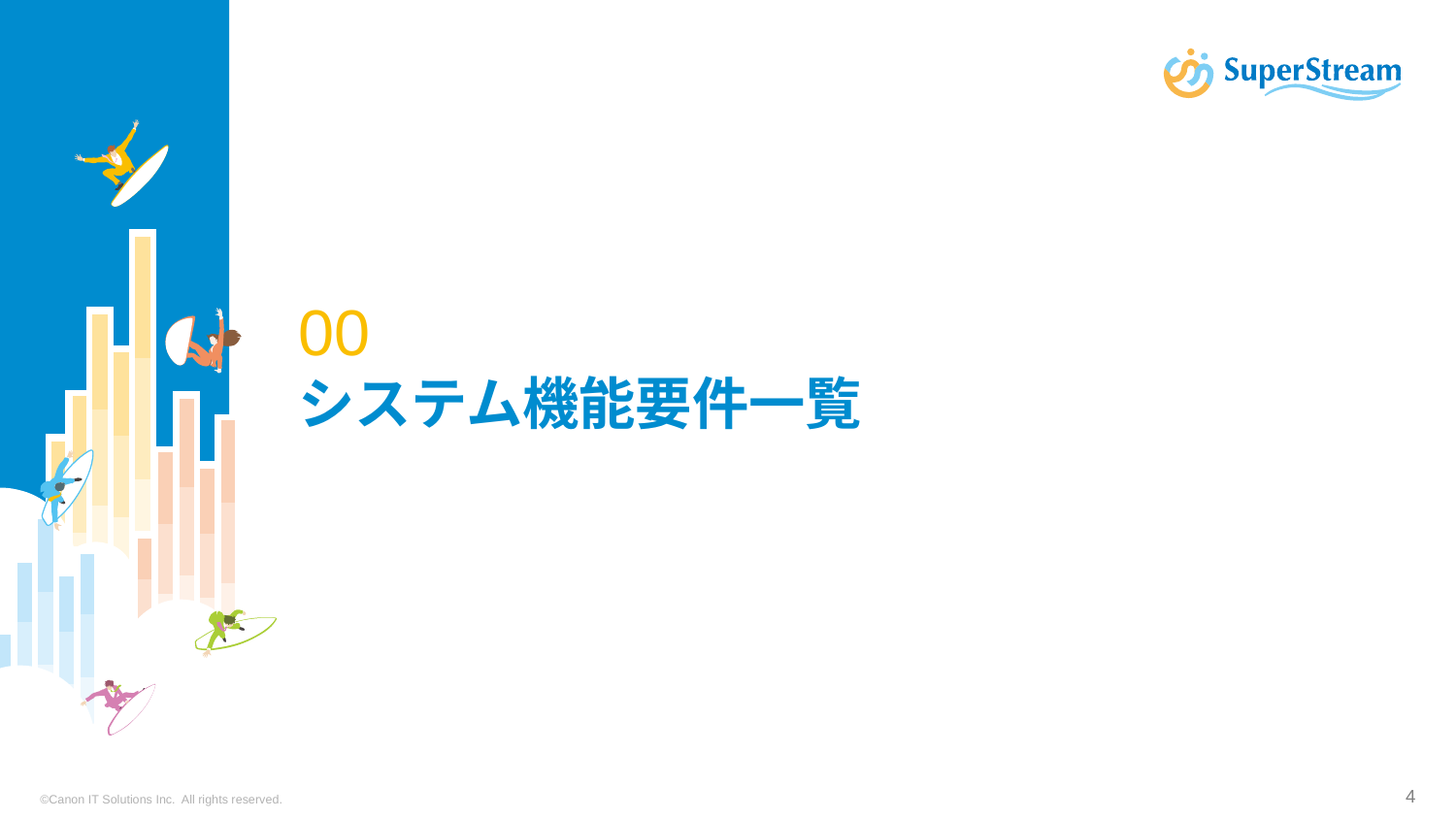

# 00 システム機能要件一覧
©Canon IT Solutions Inc.  All rights reserved.
4